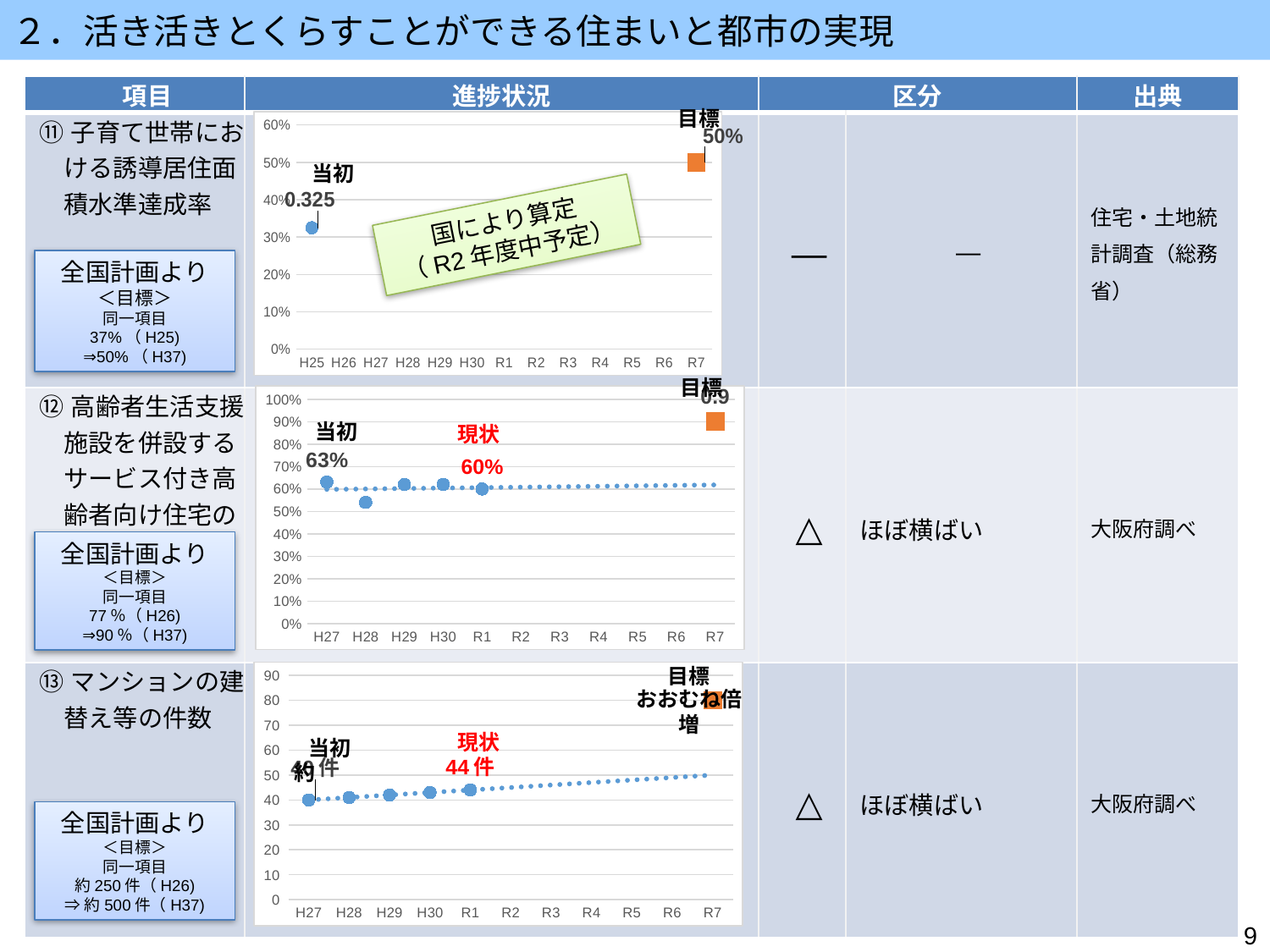

２．活き活きとくらすことができる住まいと都市の実現
| 項目 | 進捗状況 | 区分 |  | 出典 |
| --- | --- | --- | --- | --- |
| ⑪子育て世帯における誘導居住面積水準達成率 |  | ― | ― | 住宅・土地統計調査（総務省） |
| ⑫高齢者生活支援施設を併設するサービス付き高齢者向け住宅の割合 |  | △ | ほぼ横ばい | 大阪府調べ |
| ⑬マンションの建替え等の件数 |  | △ | ほぼ横ばい | 大阪府調べ |
目標

### Chart

| Category | 進捗状況 | 目標値 |
|---|---|---|
| H25 | 0.32500000000000007 | None |
| H26 | None | None |
| H27 | None | None |
| H28 | None | None |
| H29 | None | None |
| H30 | None | None |
| R1 | None | None |
| R2 | None | None |
| R3 | None | None |
| R4 | None | None |
| R5 | None | None |
| R6 | None | None |
| R7 | None | 0.5 |
当初
国により算定
（R2年度中予定）
全国計画より
＜目標＞
同一項目
37%（H25)
⇒50%（H37)
目標

### Chart

| Category | 進捗状況 | 目標値 |
|---|---|---|
| H27 | 0.6300000000000001 | None |
| H28 | 0.54 | None |
| H29 | 0.6200000000000001 | None |
| H30 | 0.6200000000000001 | None |
| R1 | 0.6000000000000001 | None |
| R2 | None | None |
| R3 | None | None |
| R4 | None | None |
| R5 | None | None |
| R6 | None | None |
| R7 | None | 0.9 |
当初
現状
全国計画より
＜目標＞
同一項目
77％（H26)
⇒90％（H37)
目標

### Chart

| Category | 進捗状況 | 目標値 |
|---|---|---|
| H27 | 40.0 | None |
| H28 | 41.0 | None |
| H29 | 42.0 | None |
| H30 | 43.0 | None |
| R1 | 44.0 | None |
| R2 | None | None |
| R3 | None | None |
| R4 | None | None |
| R5 | None | None |
| R6 | None | None |
| R7 | None | 80.0 |
おおむね倍増
現状
当初
約
全国計画より
＜目標＞
同一項目
約250件（H26)
⇒約500件（H37)
9